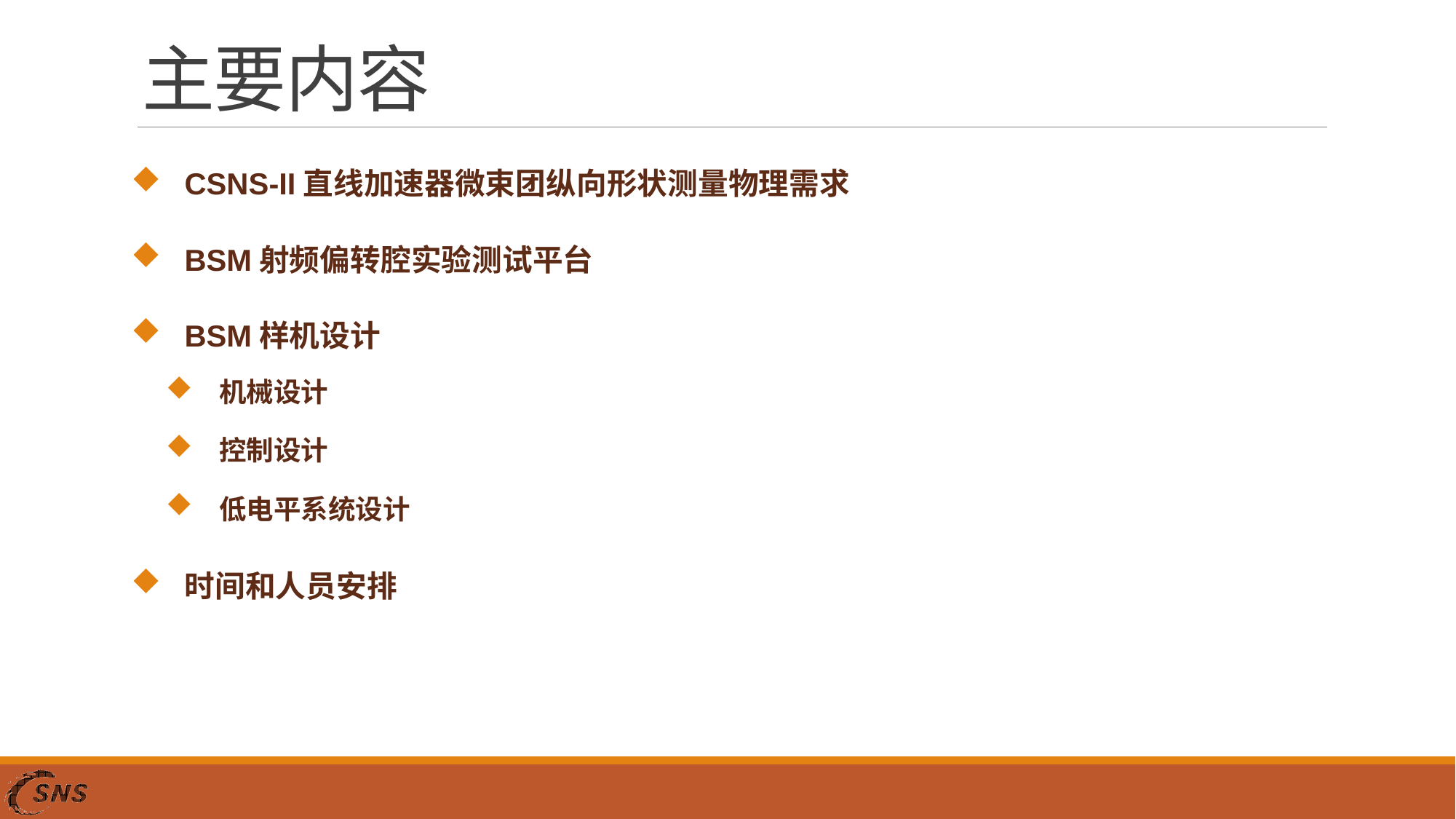

# 主要内容
CSNS-II直线加速器微束团纵向形状测量物理需求
BSM射频偏转腔实验测试平台
BSM样机设计
机械设计
控制设计
低电平系统设计
时间和人员安排